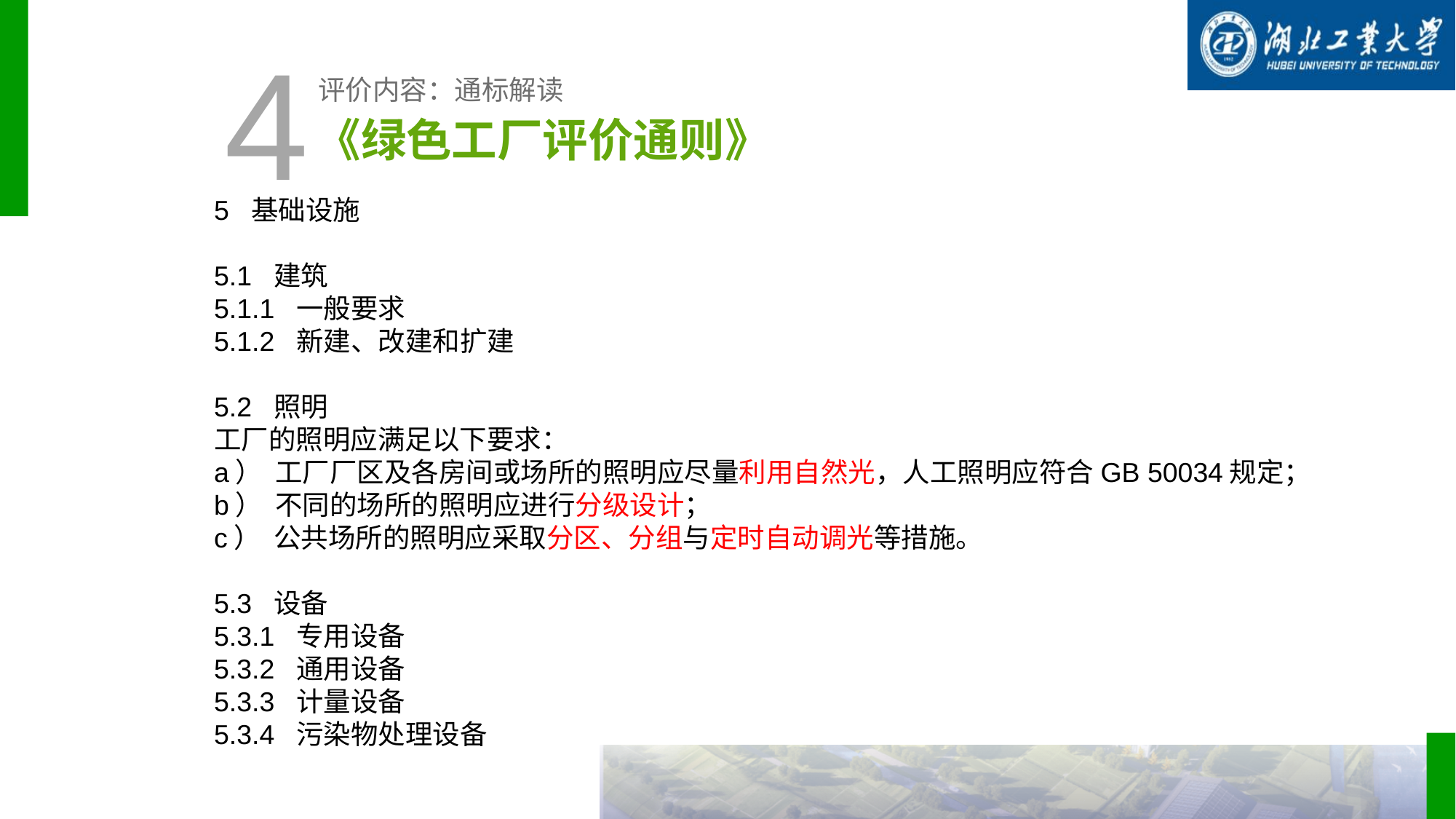

4
评价内容：通标解读
《绿色工厂评价通则》
5  基础设施

5.1  建筑
5.1.1  一般要求
5.1.2  新建、改建和扩建

5.2  照明
工厂的照明应满足以下要求：
a）  工厂厂区及各房间或场所的照明应尽量利用自然光，人工照明应符合GB 50034规定；
b）  不同的场所的照明应进行分级设计；
c）  公共场所的照明应采取分区、分组与定时自动调光等措施。

5.3  设备
5.3.1  专用设备
5.3.2  通用设备
5.3.3  计量设备
5.3.4  污染物处理设备